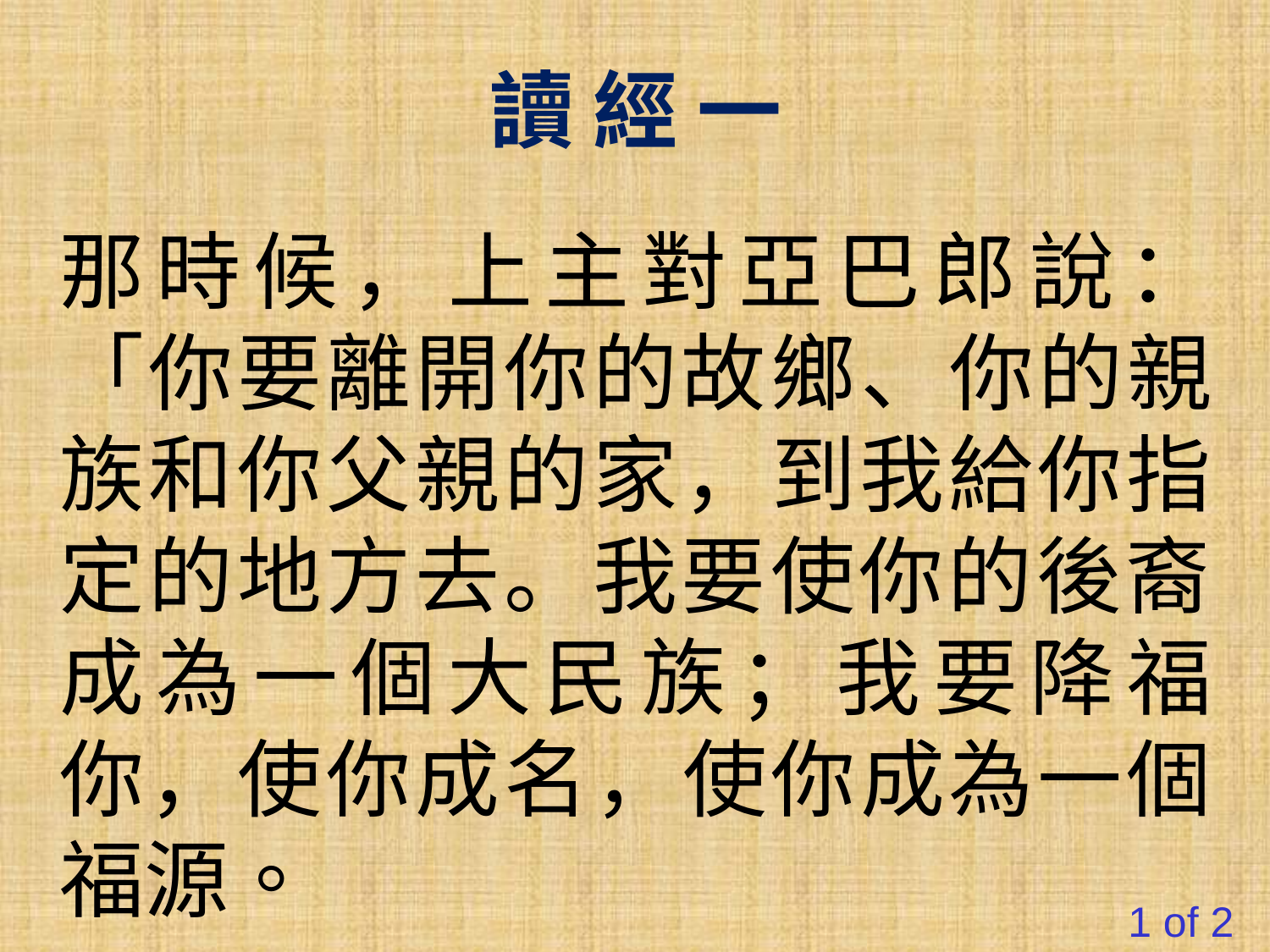

讀 經 一

那時候，上主對亞巴郎說：「你要離開你的故鄉、你的親族和你父親的家，到我給你指定的地方去。我要使你的後裔成為一個大民族；我要降福你，使你成名，使你成為一個福源。
#
1 of 2